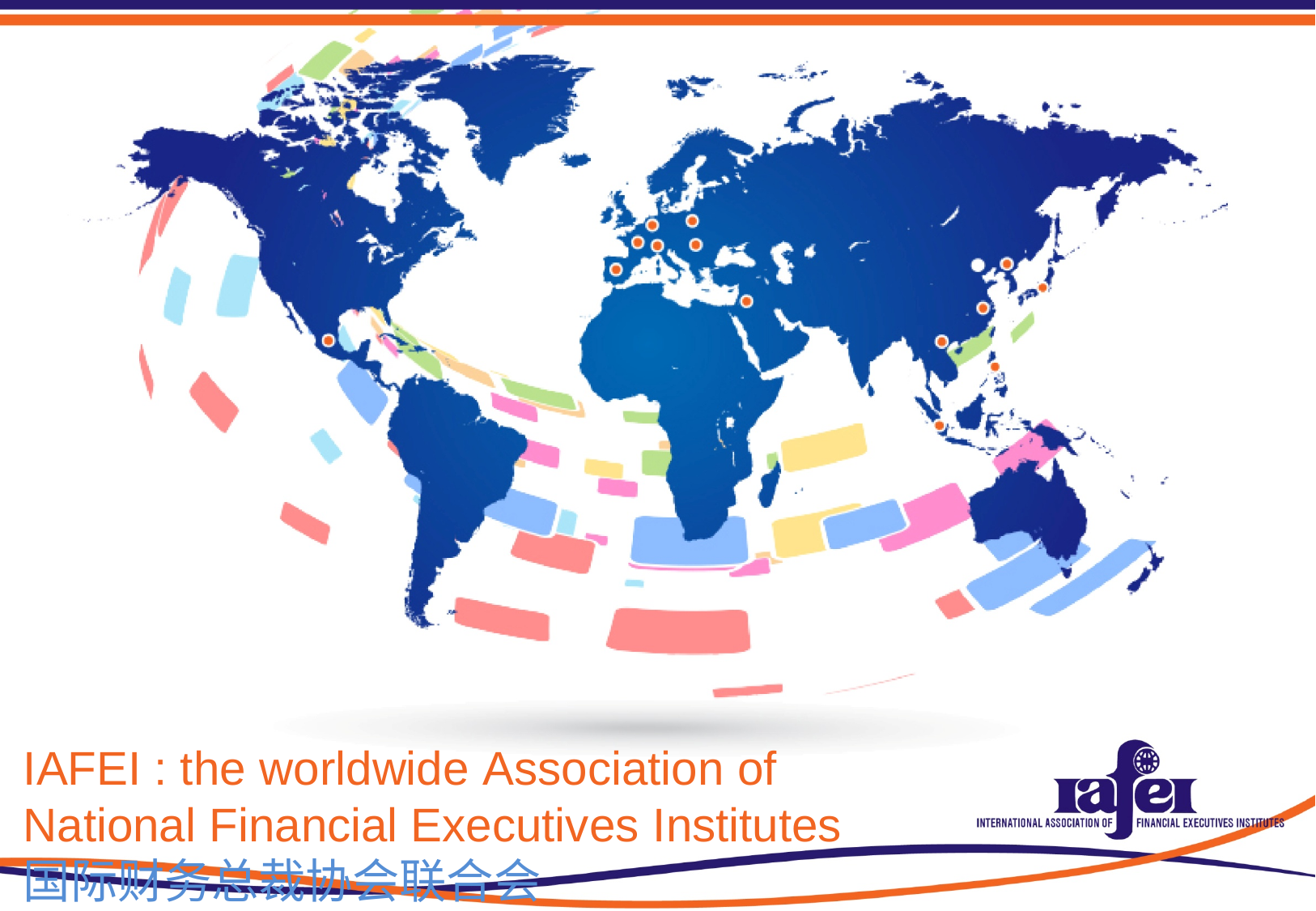

IAFEI : the worldwide Association of
National Financial Executives Institutes
国际财务总裁协会联合会